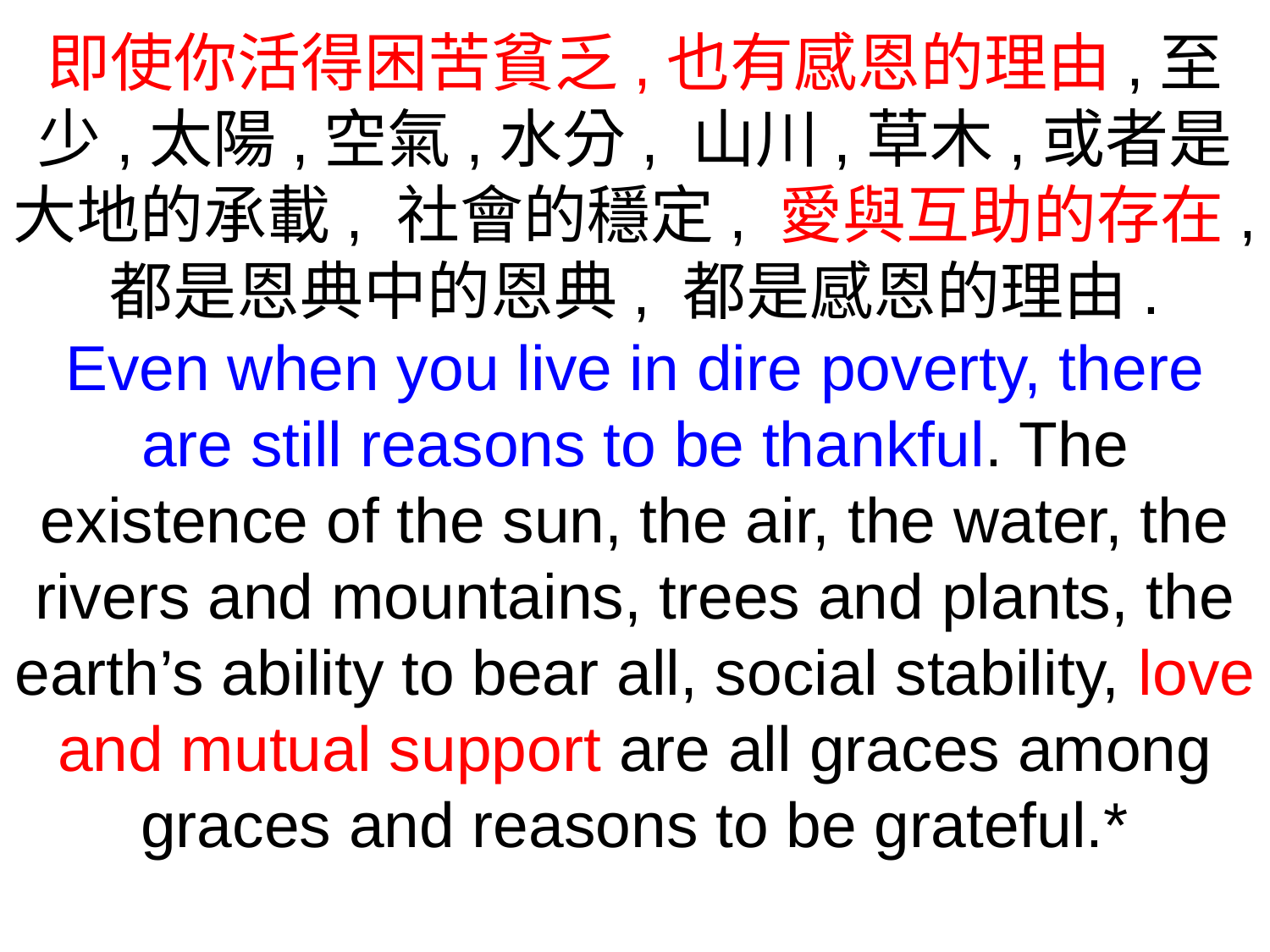

即使你活得困苦貧乏,也有感恩的理由,至少,太陽,空氣,水分, 山川,草木,或者是大地的承載, 社會的穩定, 愛與互助的存在, 都是恩典中的恩典, 都是感恩的理由.
Even when you live in dire poverty, there are still reasons to be thankful. The existence of the sun, the air, the water, the rivers and mountains, trees and plants, the earth’s ability to bear all, social stability, love and mutual support are all graces among graces and reasons to be grateful.*